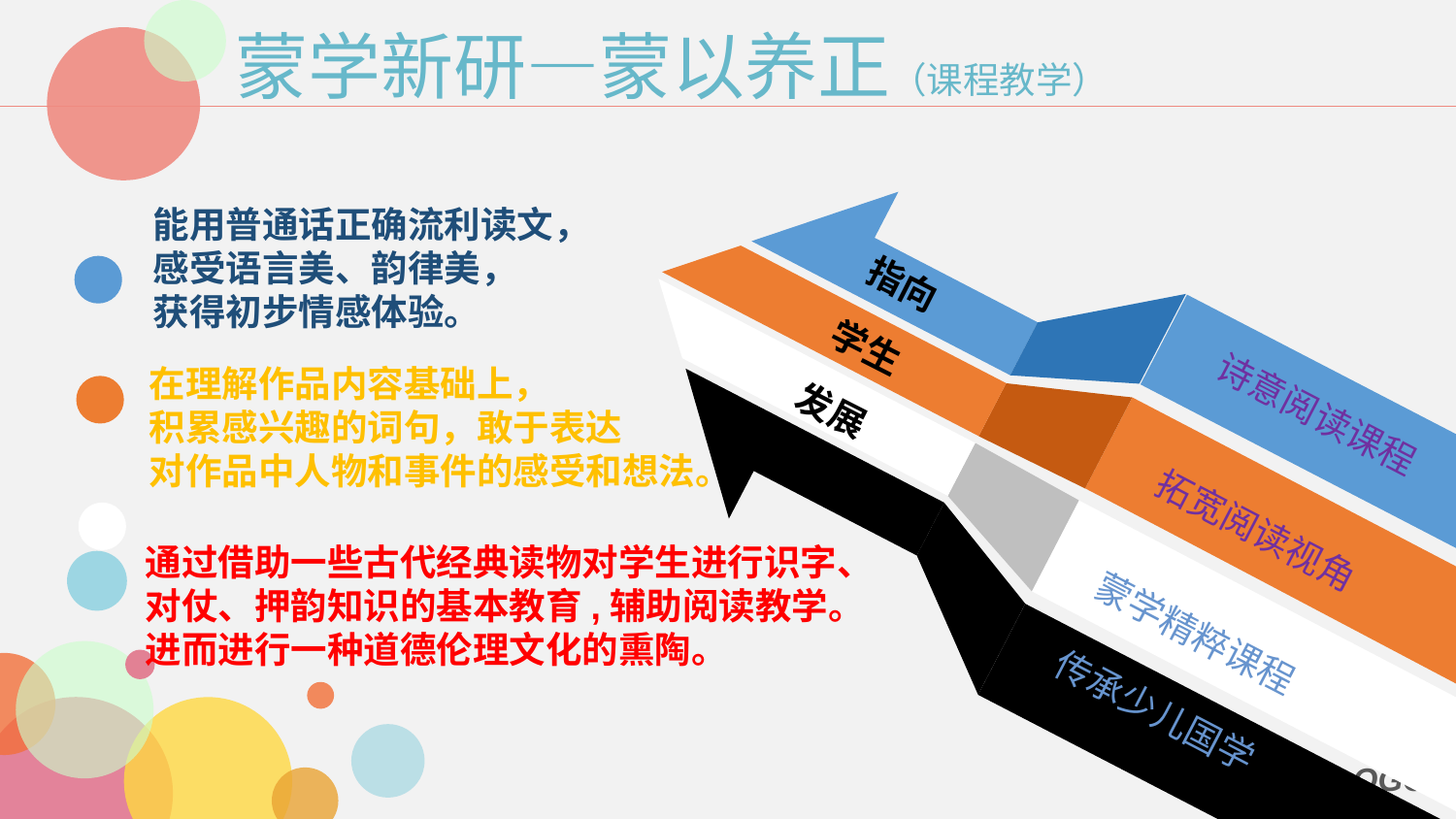

蒙学新研—蒙以养正（课程教学）

能用普通话正确流利读文，
感受语言美、韵律美，
获得初步情感体验。

在理解作品内容基础上，
积累感兴趣的词句，敢于表达
对作品中人物和事件的感受和想法。

指向
学生
发展
诗意阅读课程

拓宽阅读视角
目标
通过借助一些古代经典读物对学生进行识字、对仗、押韵知识的基本教育,辅助阅读教学。
进而进行一种道德伦理文化的熏陶。
蒙学精粹课程

传承少儿国学